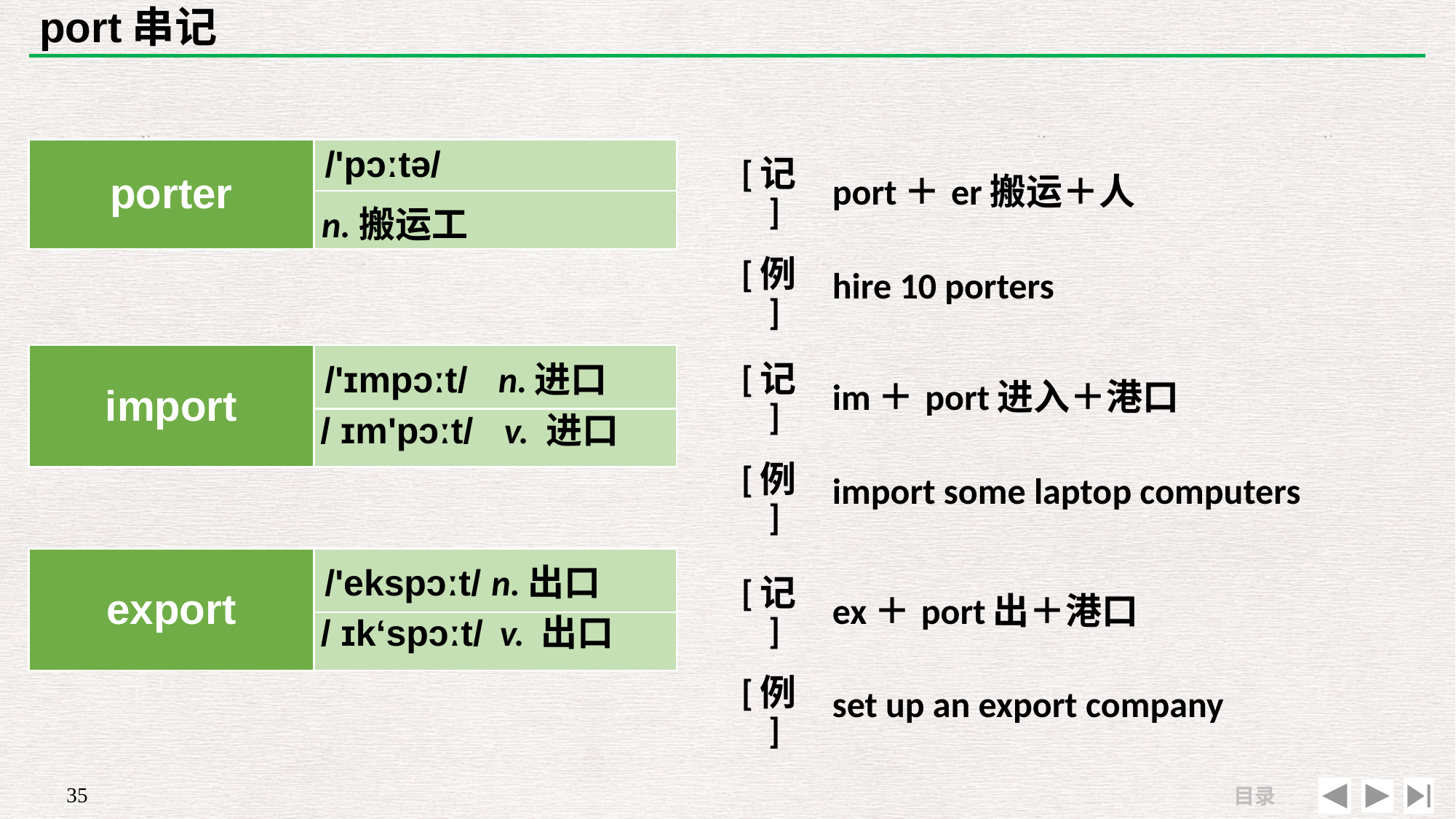

# port串记

| porter | /'pɔːtə/ |
| --- | --- |
|  |  |
| [记] | port＋er搬运＋人 |
| --- | --- |
| [例] | hire 10 porters |
n.搬运工
| [记] | im＋port进入＋港口 |
| --- | --- |
| [例] | import some laptop computers |
| import | /'ɪmpɔːt/ n.进口 |
| --- | --- |
|  |  |
/ ɪm'pɔːt/   v. 进口
| export | /'ekspɔːt/ n.出口 |
| --- | --- |
|  |  |
| [记] | ex＋port出＋港口 |
| --- | --- |
| [例] | set up an export company |
/ ɪk‘spɔːt/  v. 出口